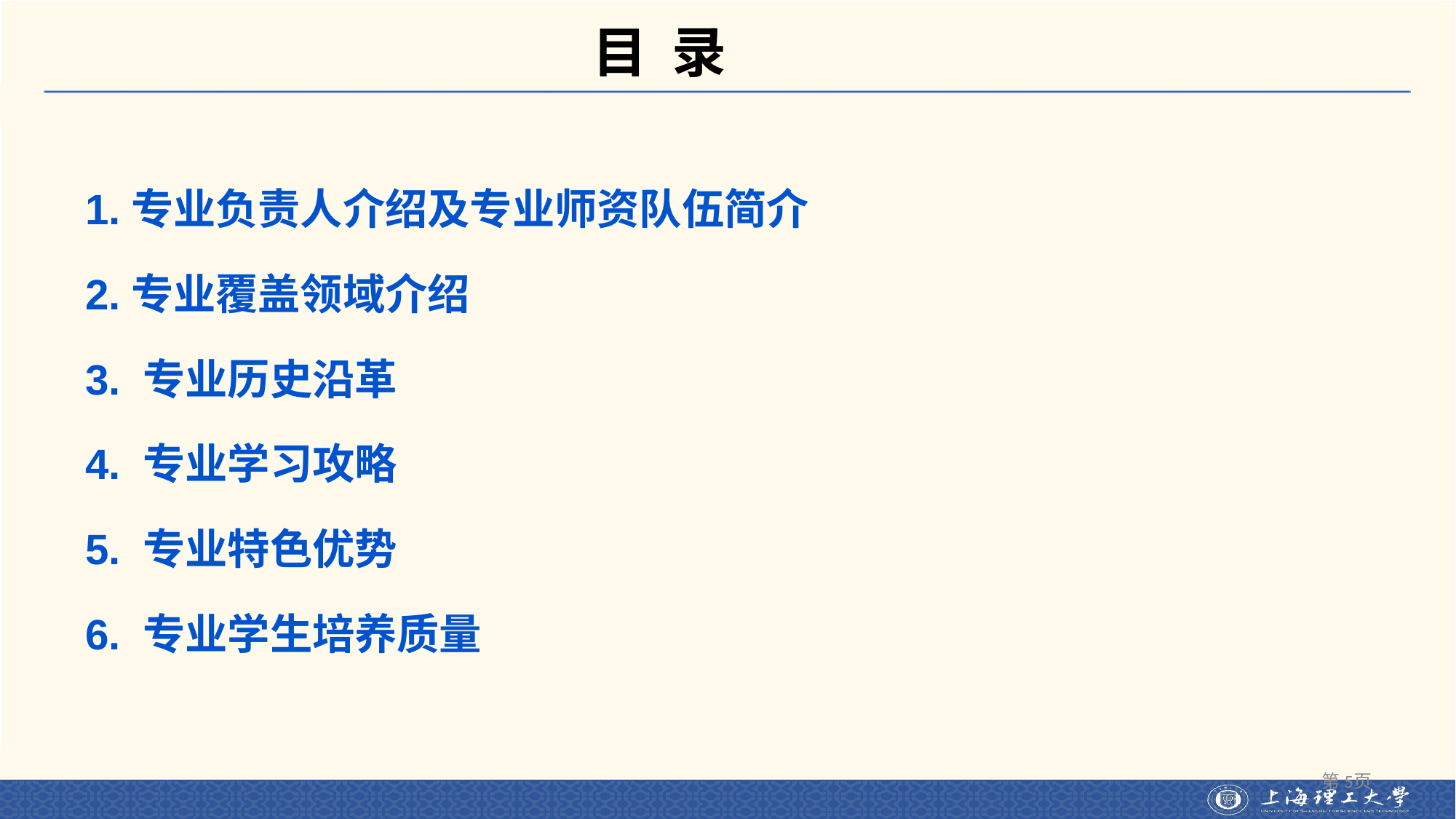

# 目  录
1.专业负责人介绍及专业师资队伍简介
2.专业覆盖领域介绍
3. 专业历史沿革
4. 专业学习攻略
5. 专业特色优势
6. 专业学生培养质量
第5页